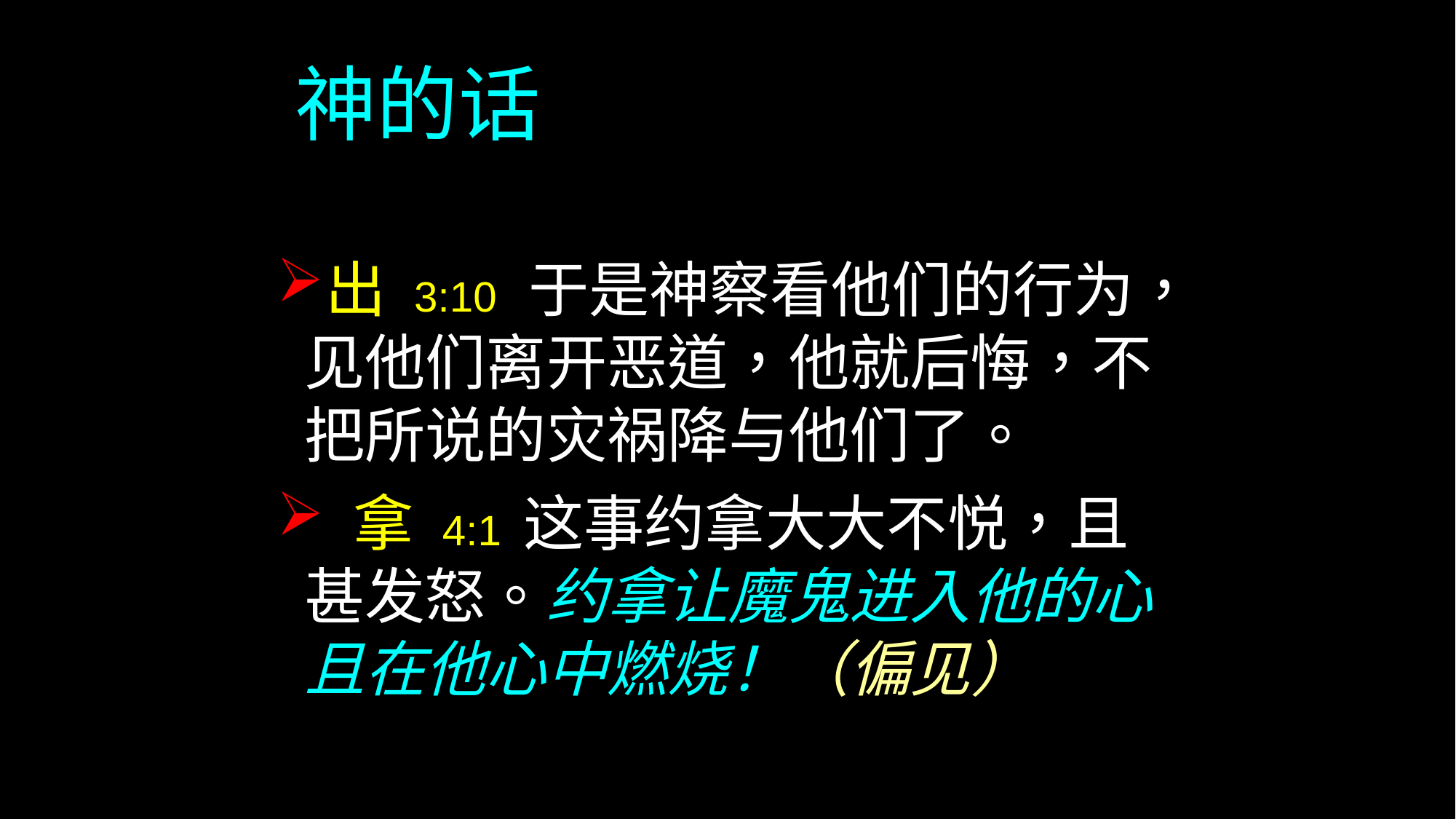

# 神的话

出 3:10 于是神察看他们的行为，见他们离开恶道，他就后悔，不把所说的灾祸降与他们了。
 拿 4:1 这事约拿大大不悦，且甚发怒。约拿让魔鬼进入他的心且在他心中燃烧！（偏见）